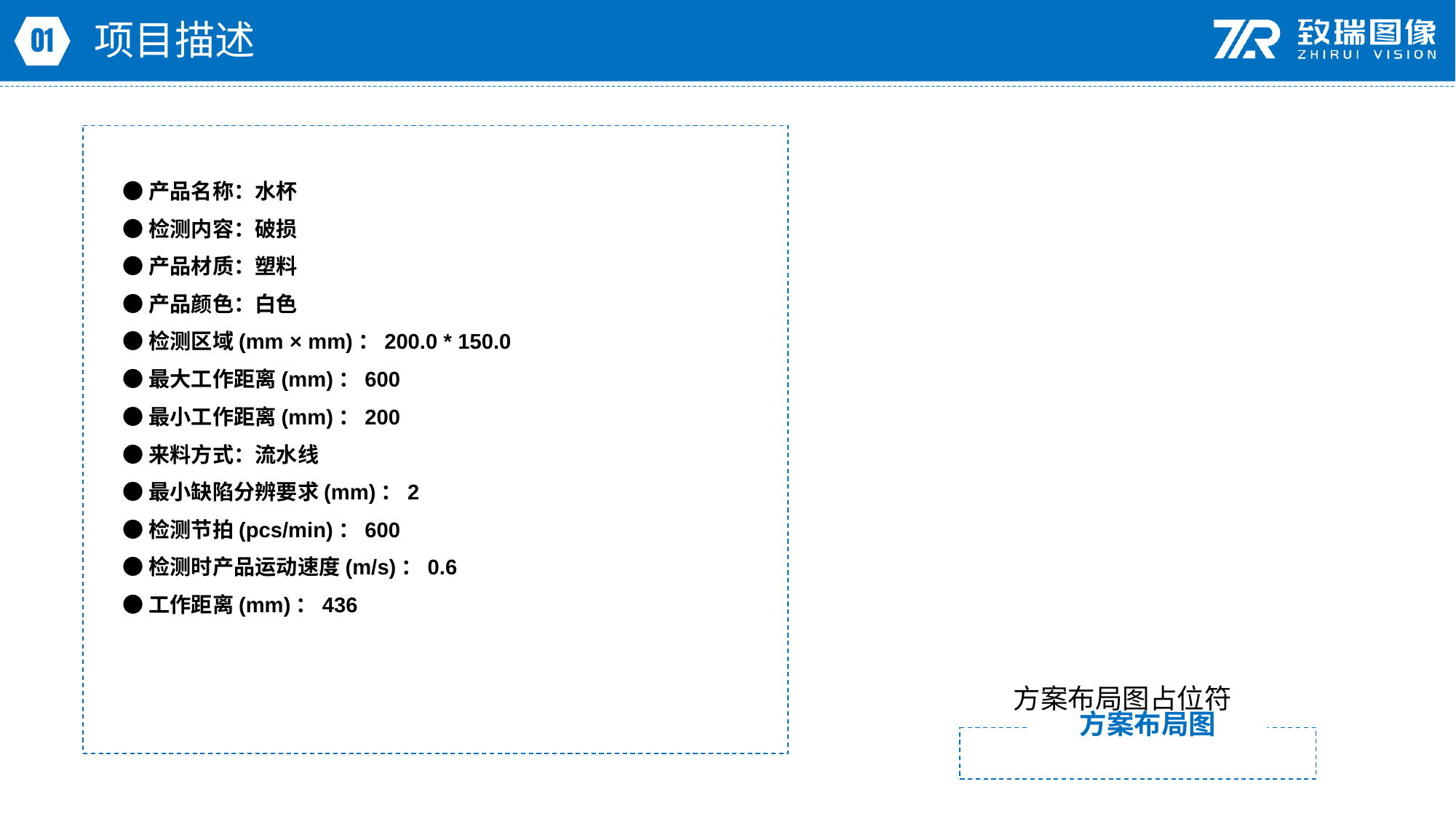

项目描述
01

●产品名称：水杯
●检测内容：破损
●产品材质：塑料
●产品颜色：白色
●检测区域(mm × mm)：200.0 * 150.0
●最大工作距离(mm)：600
●最小工作距离(mm)：200
●来料方式：流水线
●最小缺陷分辨要求(mm)：2
●检测节拍(pcs/min)：600
●检测时产品运动速度(m/s)：0.6
●工作距离(mm)：436
方案布局图占位符
方案布局图